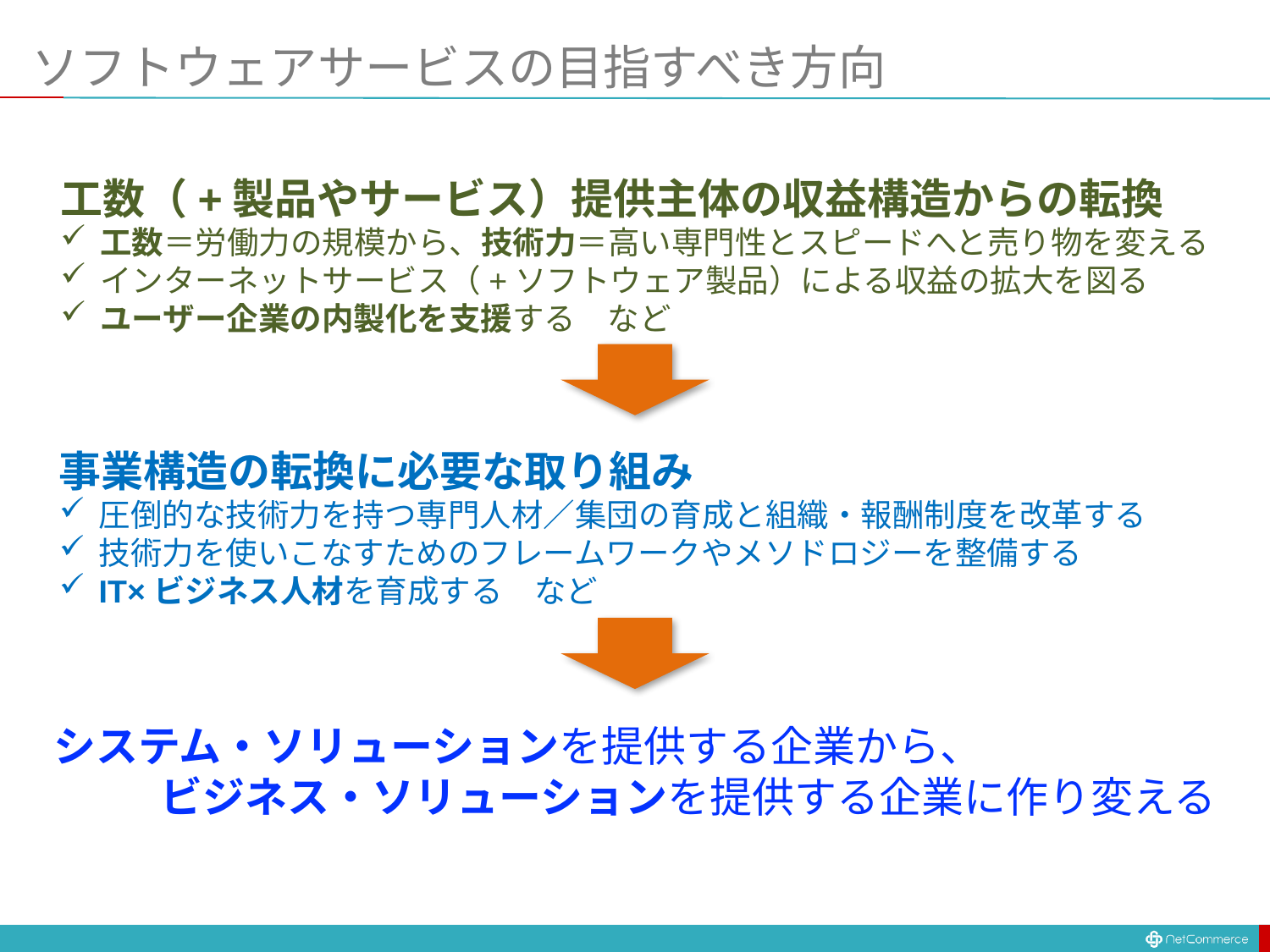

# ソフトウェアサービスの目指すべき方向
工数（+製品やサービス）提供主体の収益構造からの転換
工数＝労働力の規模から、技術力＝高い専門性とスピードへと売り物を変える
インターネットサービス（+ソフトウェア製品）による収益の拡大を図る
ユーザー企業の内製化を支援する　など

事業構造の転換に必要な取り組み
圧倒的な技術力を持つ専門人材／集団の育成と組織・報酬制度を改革する
技術力を使いこなすためのフレームワークやメソドロジーを整備する
IT×ビジネス人材を育成する　など

システム・ソリューションを提供する企業から、
ビジネス・ソリューションを提供する企業に作り変える